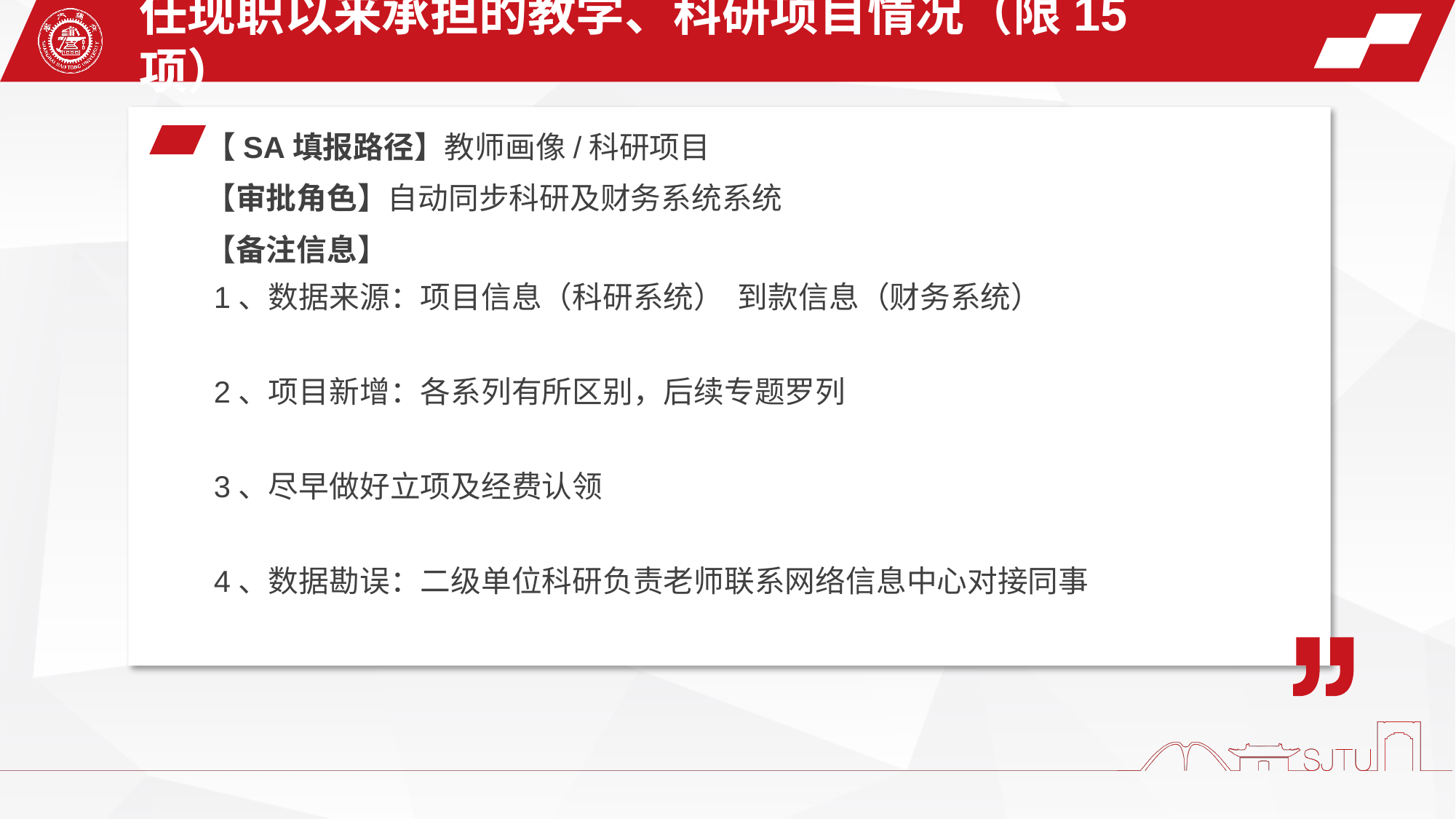

任现职以来承担的教学、科研项目情况（限15项）

【SA填报路径】教师画像/科研项目

【审批角色】自动同步科研及财务系统系统
【备注信息】
 1、数据来源：项目信息（科研系统）  到款信息（财务系统）

 2、项目新增：各系列有所区别，后续专题罗列

 3、尽早做好立项及经费认领

 4、数据勘误：二级单位科研负责老师联系网络信息中心对接同事